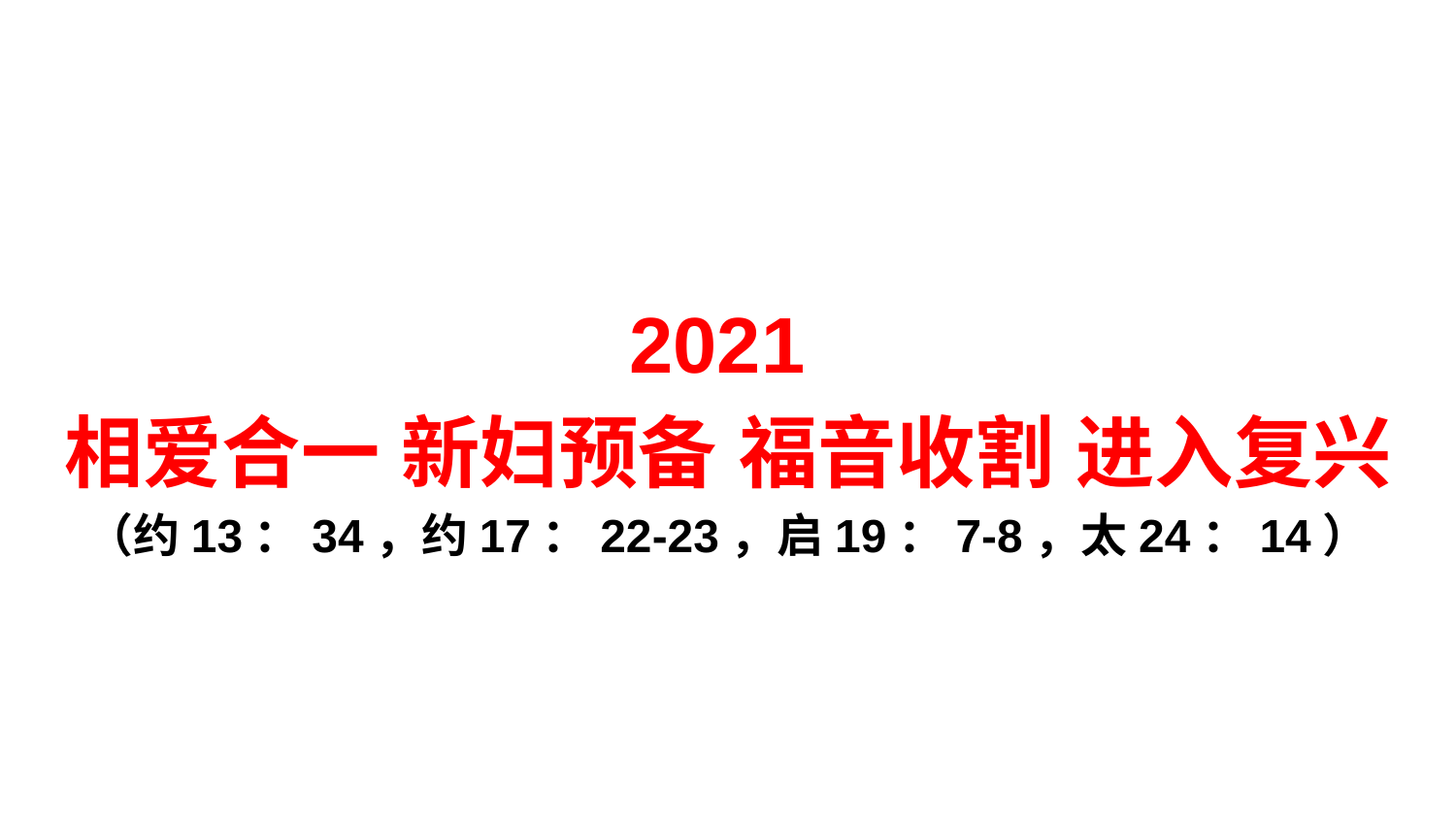

# 2021
相爱合一 新妇预备 福音收割 进入复兴
（约13：34，约17：22-23，启19：7-8，太24：14）